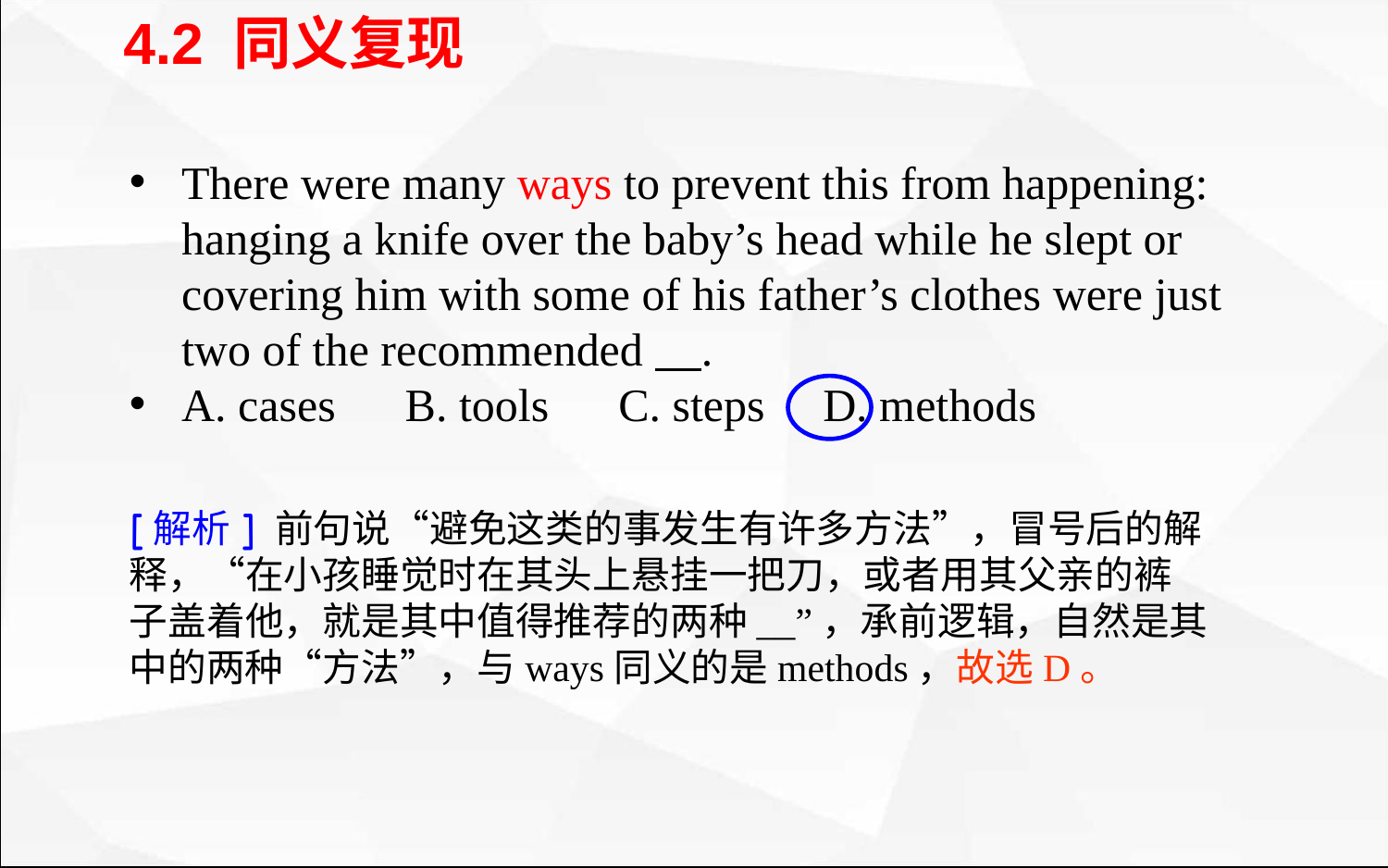

4.2 同义复现
There were many ways to prevent this from happening: hanging a knife over the baby’s head while he slept or covering him with some of his father’s clothes were just two of the recommended     .
A. cases      B. tools      C. steps     D. methods

[解析] 前句说“避免这类的事发生有许多方法”，冒号后的解释，“在小孩睡觉时在其头上悬挂一把刀，或者用其父亲的裤子盖着他，就是其中值得推荐的两种__”，承前逻辑，自然是其中的两种“方法”，与ways同义的是methods，故选D。